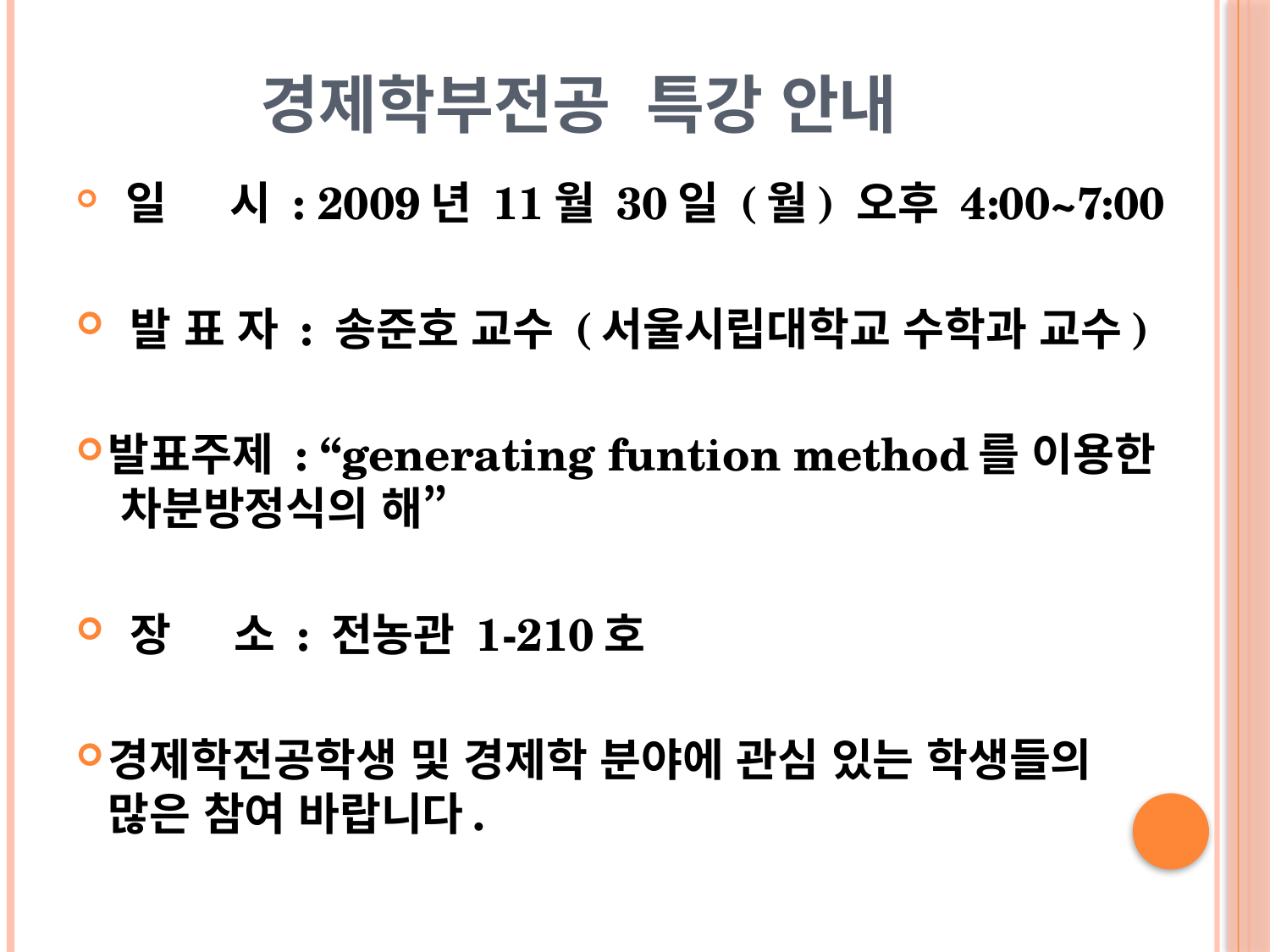

# 경제학부전공  특강 안내
 일     시 : 2009년 11월 30일 (월) 오후 4:00~7:00

 발 표 자 : 송준호 교수 (서울시립대학교 수학과 교수)

발표주제 : “generating funtion method를 이용한  차분방정식의 해”

 장     소 : 전농관 1-210호

경제학전공학생 및 경제학 분야에 관심 있는 학생들의 많은 참여 바랍니다.